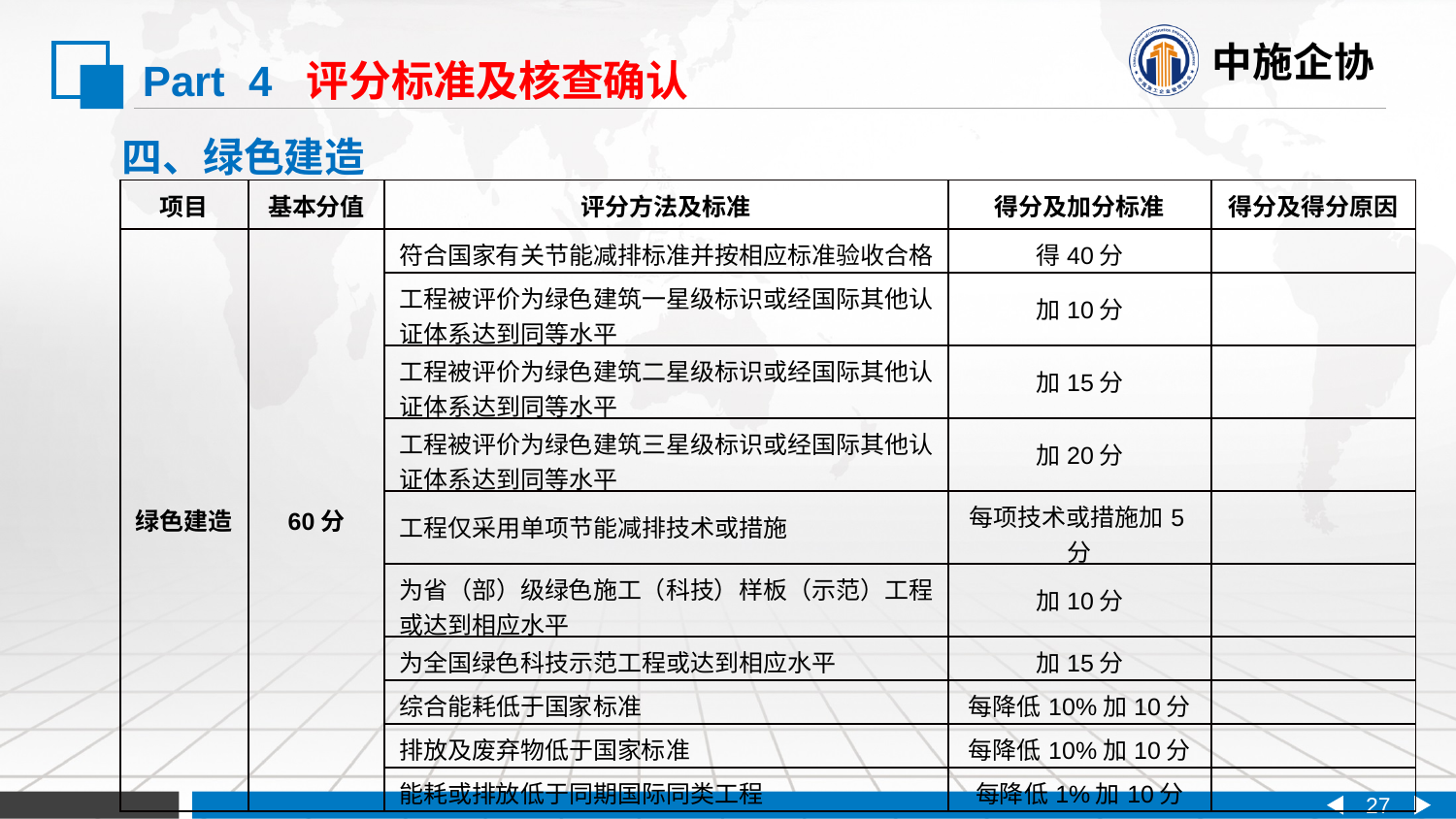

Part  4  评分标准及核查确认
   四、绿色建造

| 项目 | 基本分值 | 评分方法及标准 | 得分及加分标准 | 得分及得分原因 |
| --- | --- | --- | --- | --- |
| 绿色建造 | 60分 | 符合国家有关节能减排标准并按相应标准验收合格 | 得40分 |  |
|  |  | 工程被评价为绿色建筑一星级标识或经国际其他认证体系达到同等水平 | 加10分 |  |
|  |  | 工程被评价为绿色建筑二星级标识或经国际其他认证体系达到同等水平 | 加15分 |  |
|  |  | 工程被评价为绿色建筑三星级标识或经国际其他认证体系达到同等水平 | 加20分 |  |
|  |  | 工程仅采用单项节能减排技术或措施 | 每项技术或措施加5分 |  |
|  |  | 为省（部）级绿色施工（科技）样板（示范）工程或达到相应水平 | 加10分 |  |
|  |  | 为全国绿色科技示范工程或达到相应水平 | 加15分 |  |
|  |  | 综合能耗低于国家标准 | 每降低10%加10分 |  |
|  |  | 排放及废弃物低于国家标准 | 每降低10%加10分 |  |
|  |  | 能耗或排放低于同期国际同类工程 | 每降低1%加10分 |  |